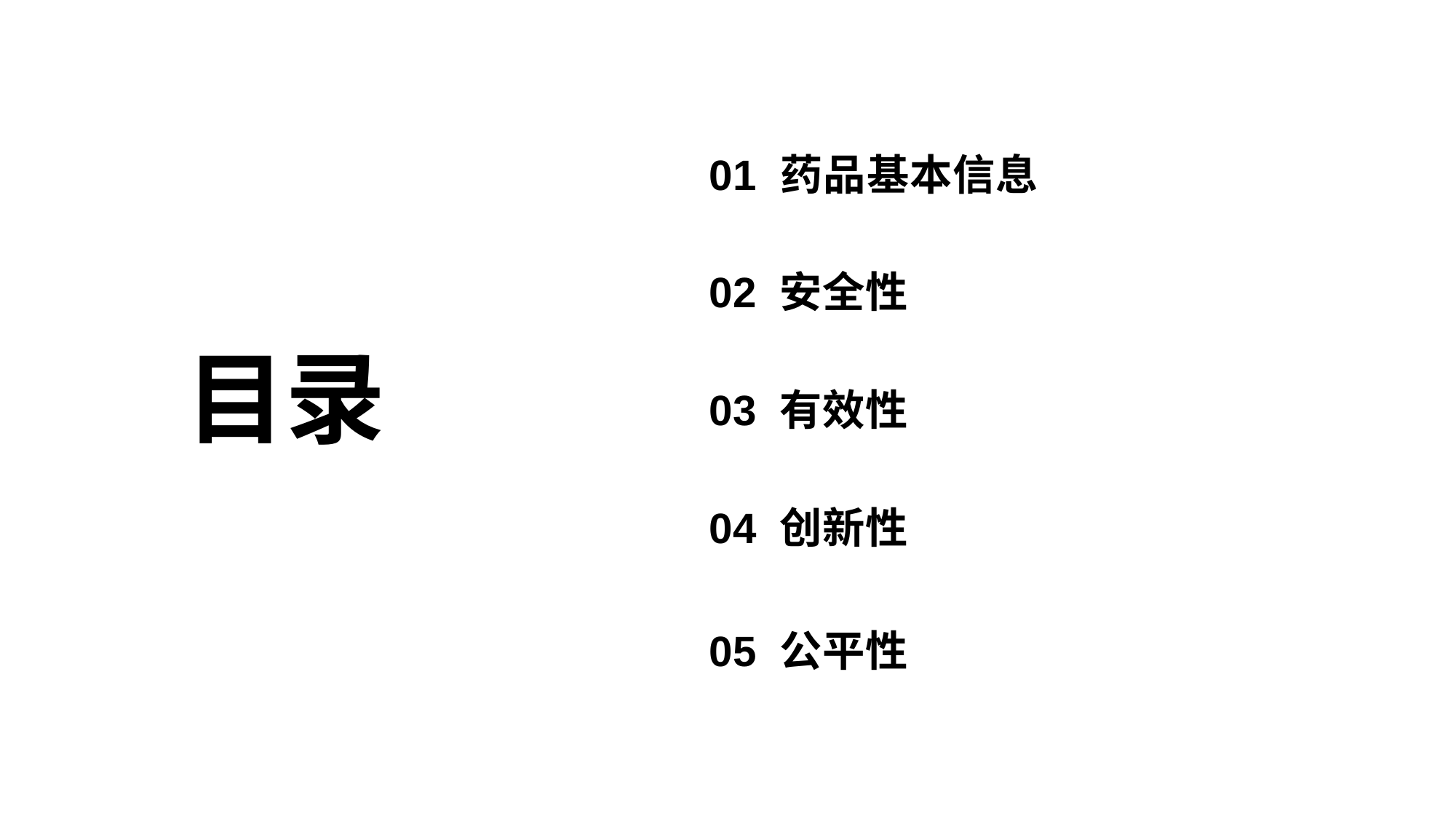

01 药品基本信息

02 安全性

03 有效性

04 创新性

05 公平性
目录